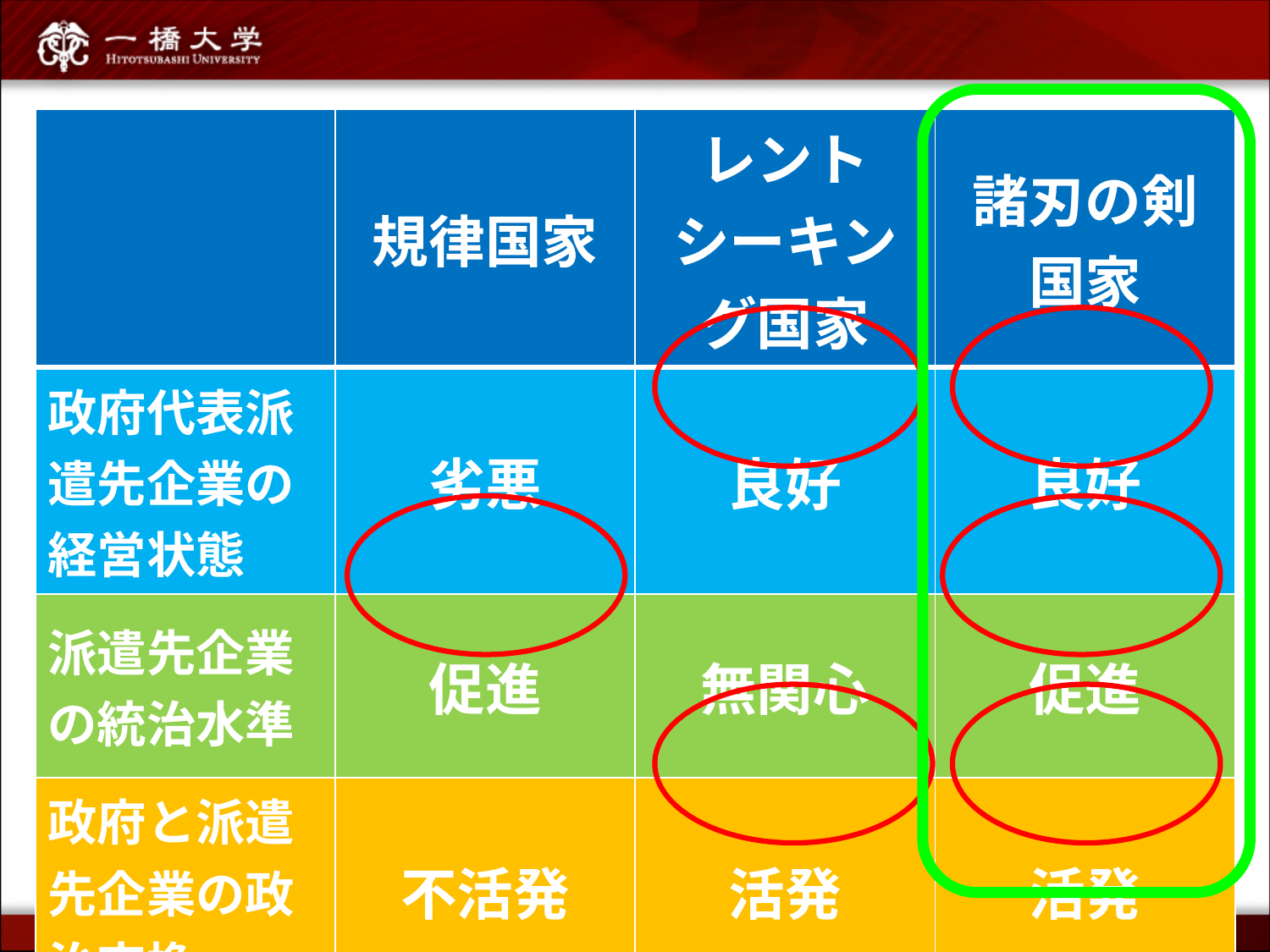

|  | 規律国家 | レントシーキング国家 | 諸刃の剣国家 |
| --- | --- | --- | --- |
| 政府代表派遣先企業の経営状態 | 劣悪 | 良好 | 良好 |
| 派遣先企業の統治水準 | 促進 | 無関心 | 促進 |
| 政府と派遣先企業の政治交換 | 不活発 | 活発 | 活発 |